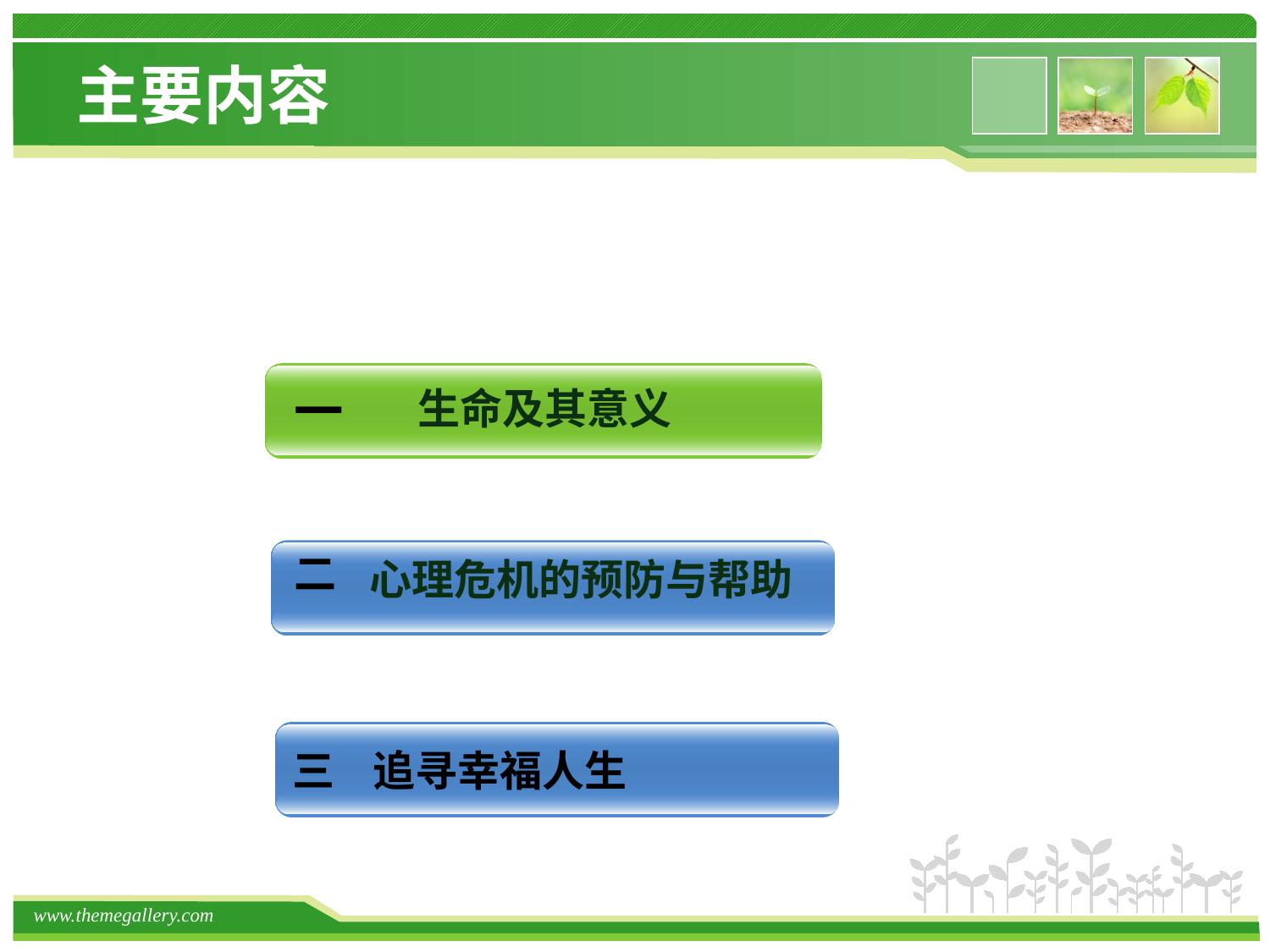

# 主要内容

一
生命及其意义

二
心理危机的预防与帮助
三    追寻幸福人生